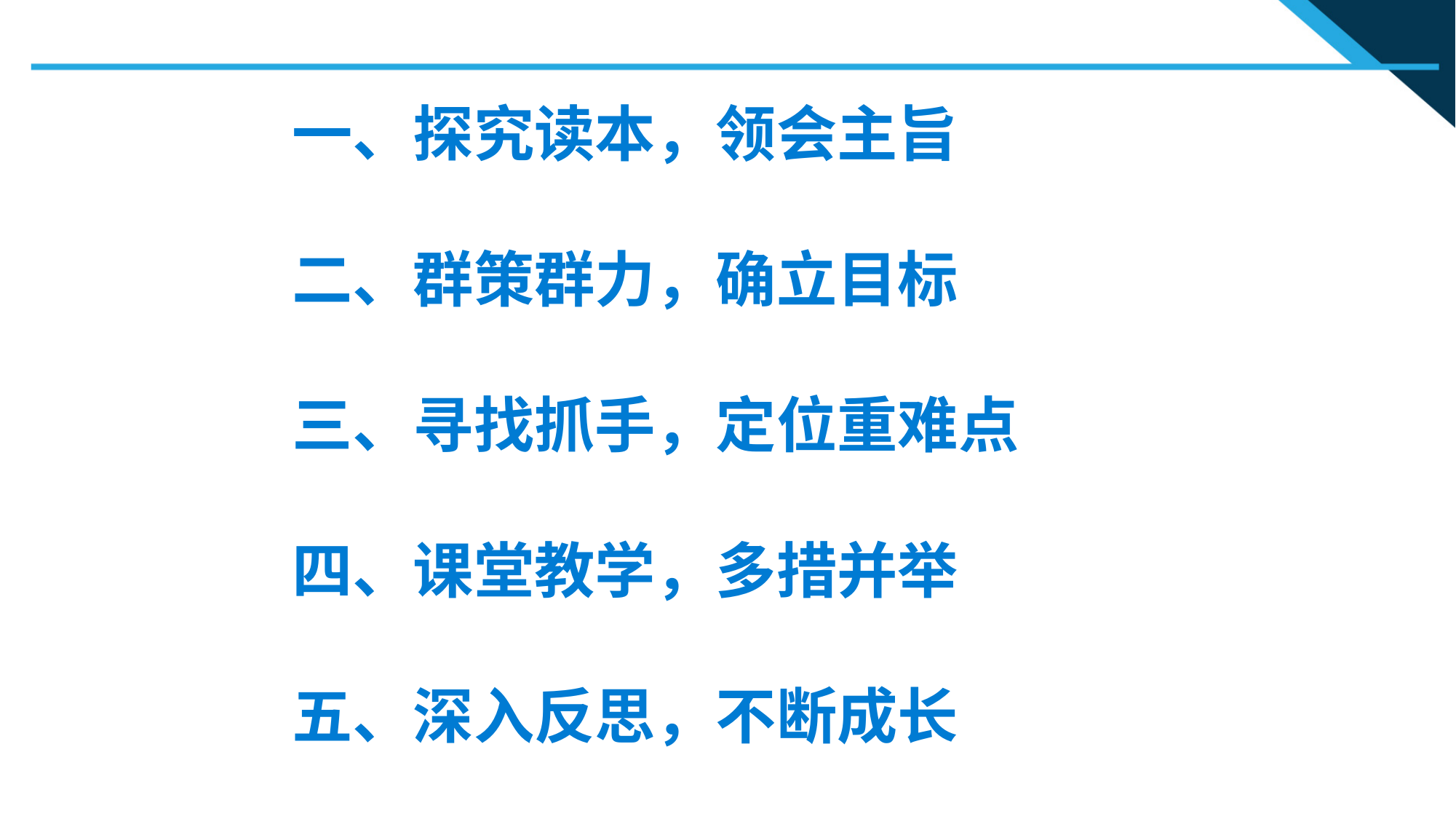

一、探究读本，领会主旨

二、群策群力，确立目标

三、寻找抓手，定位重难点

四、课堂教学，多措并举

五、深入反思，不断成长